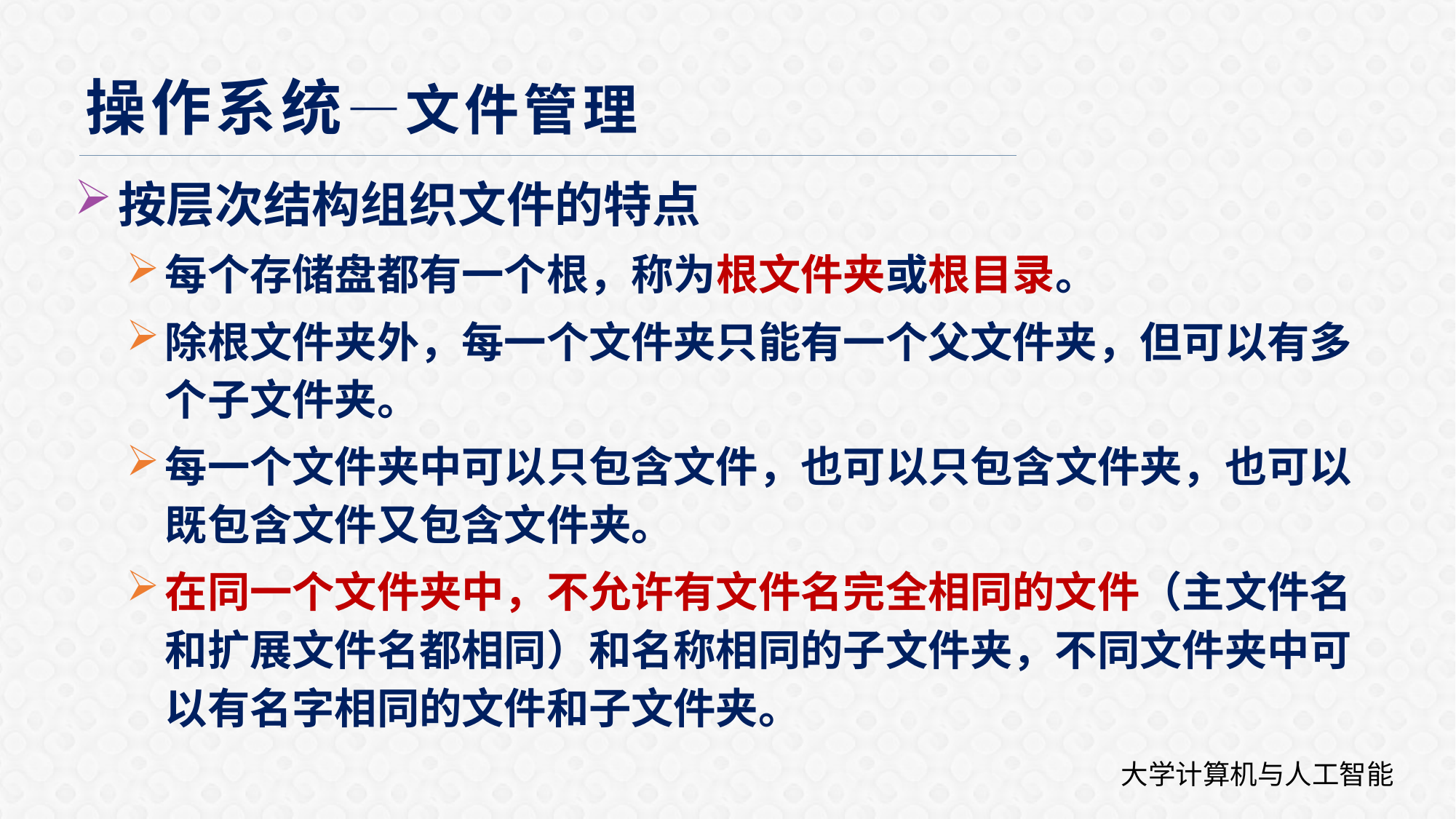

操作系统—文件管理
按层次结构组织文件的特点
每个存储盘都有一个根，称为根文件夹或根目录。
除根文件夹外，每一个文件夹只能有一个父文件夹，但可以有多个子文件夹。
每一个文件夹中可以只包含文件，也可以只包含文件夹，也可以既包含文件又包含文件夹。
在同一个文件夹中，不允许有文件名完全相同的文件（主文件名和扩展文件名都相同）和名称相同的子文件夹，不同文件夹中可以有名字相同的文件和子文件夹。